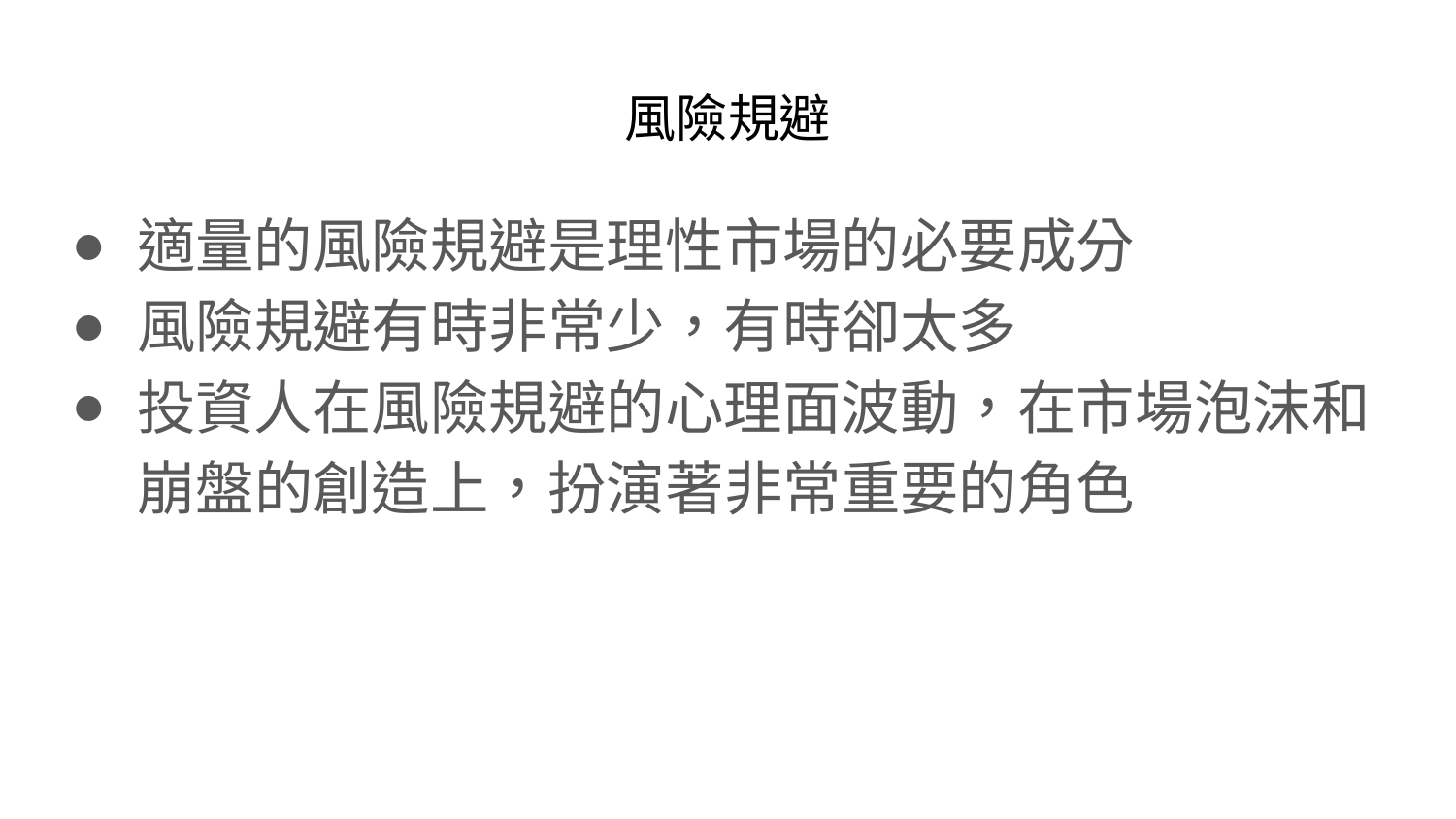

# 風險規避
適量的風險規避是理性市場的必要成分
風險規避有時非常少，有時卻太多
投資人在風險規避的心理面波動，在市場泡沫和崩盤的創造上，扮演著非常重要的角色